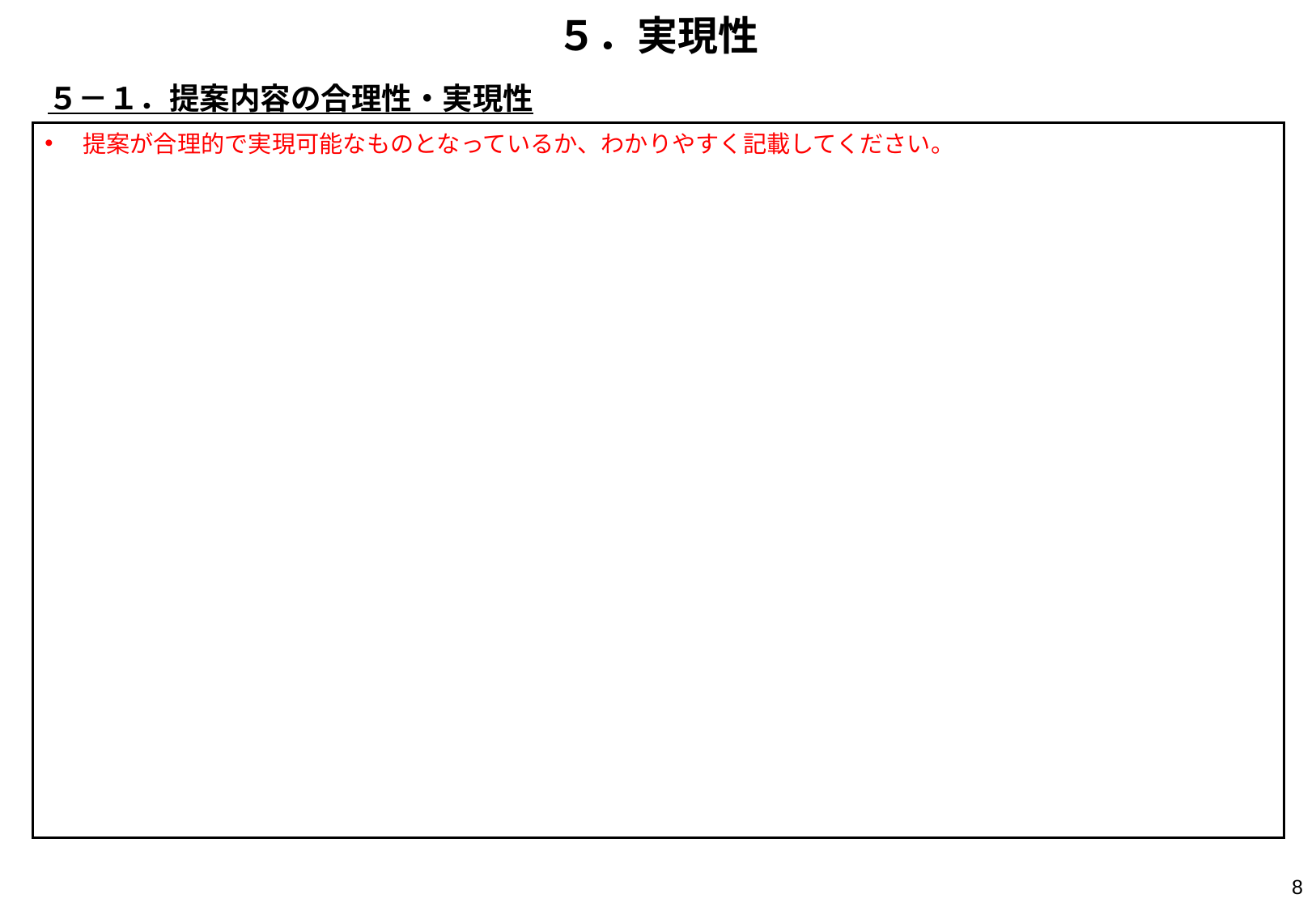

# ５．実現性
５－１．提案内容の合理性・実現性
提案が合理的で実現可能なものとなっているか、わかりやすく記載してください。

8